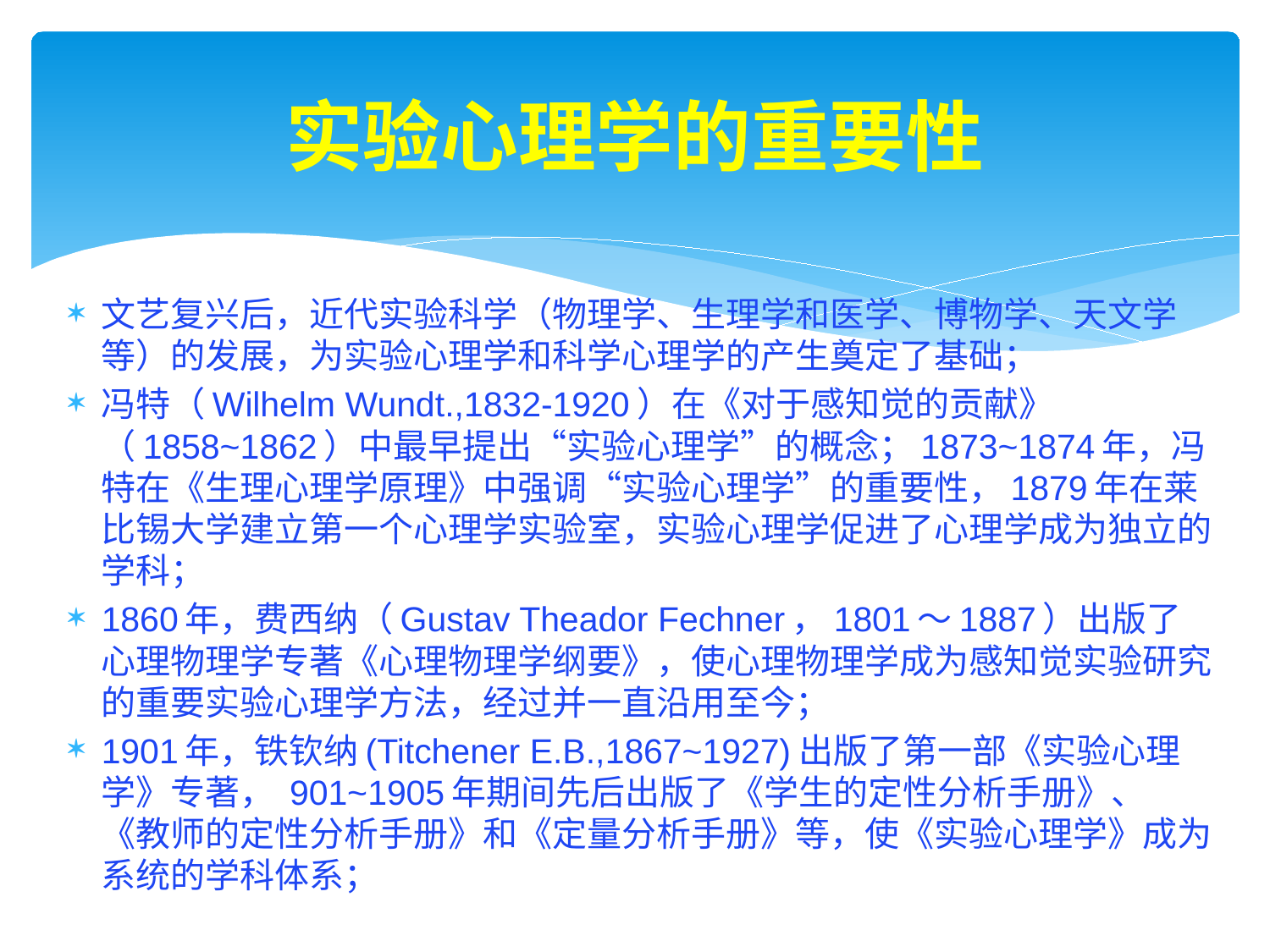

# 实验心理学的重要性
文艺复兴后，近代实验科学（物理学、生理学和医学、博物学、天文学等）的发展，为实验心理学和科学心理学的产生奠定了基础；
冯特（Wilhelm Wundt.,1832-1920）在《对于感知觉的贡献》（1858~1862）中最早提出“实验心理学”的概念；1873~1874年，冯特在《生理心理学原理》中强调“实验心理学”的重要性，1879年在莱比锡大学建立第一个心理学实验室，实验心理学促进了心理学成为独立的学科；
1860年，费西纳（Gustav Theador Fechner，1801～1887）出版了心理物理学专著《心理物理学纲要》，使心理物理学成为感知觉实验研究的重要实验心理学方法，经过并一直沿用至今；
1901年，铁钦纳(Titchener E.B.,1867~1927)出版了第一部《实验心理学》专著， 901~1905年期间先后出版了《学生的定性分析手册》、《教师的定性分析手册》和《定量分析手册》等，使《实验心理学》成为系统的学科体系；